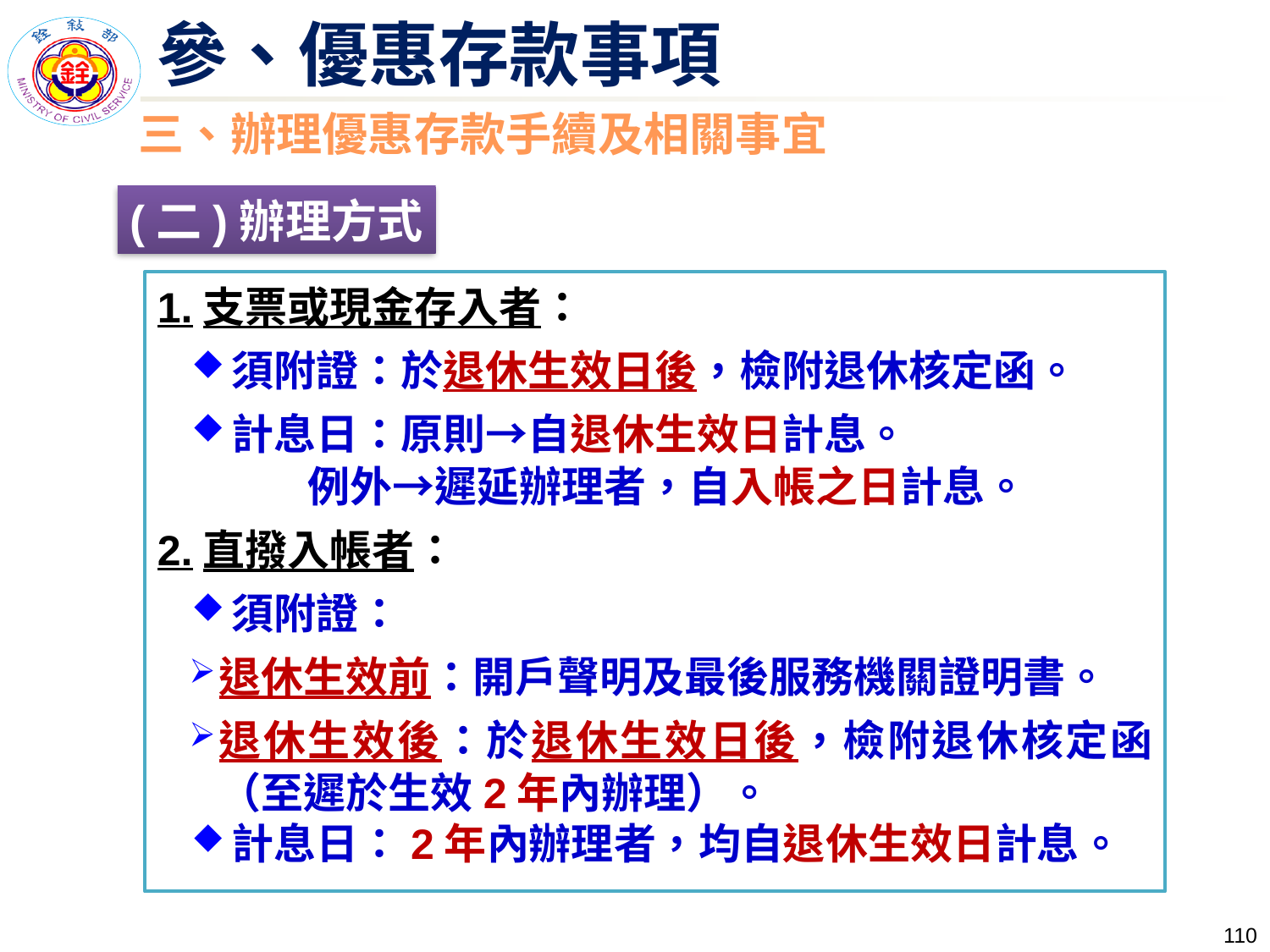

參、優惠存款事項
三、辦理優惠存款手續及相關事宜
(二)辦理方式
1.支票或現金存入者：
須附證：於退休生效日後，檢附退休核定函。
計息日：原則→自退休生效日計息。
        例外→遲延辦理者，自入帳之日計息。
2.直撥入帳者：
須附證：
退休生效前：開戶聲明及最後服務機關證明書。
退休生效後：於退休生效日後，檢附退休核定函（至遲於生效2年內辦理）。
計息日：2年內辦理者，均自退休生效日計息。
110